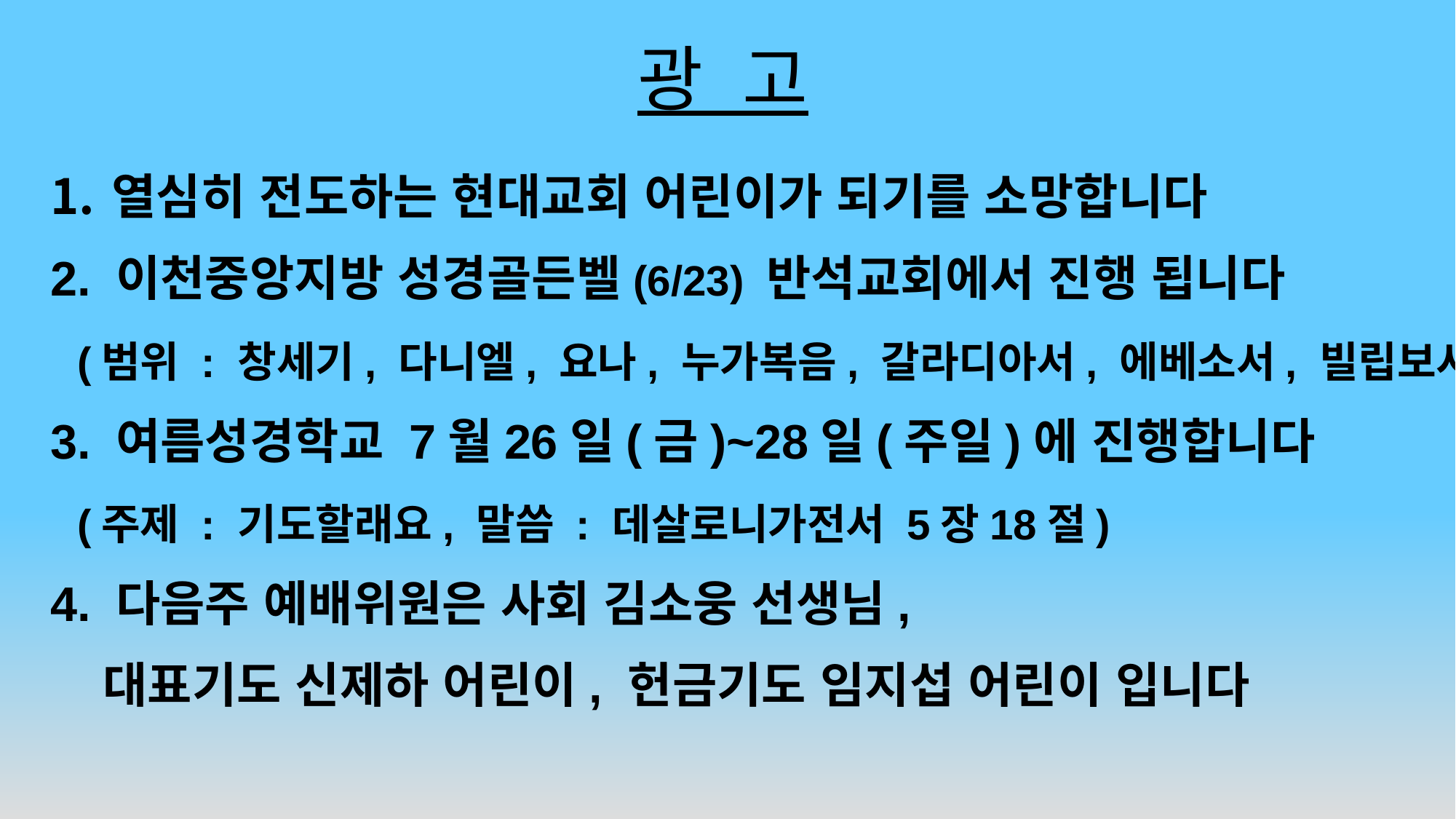

# 광  고
열심히 전도하는 현대교회 어린이가 되기를 소망합니다
2. 이천중앙지방 성경골든벨(6/23) 반석교회에서 진행 됩니다
  (범위 : 창세기, 다니엘, 요나, 누가복음, 갈라디아서, 에베소서, 빌립보서)
3. 여름성경학교 7월26일(금)~28일(주일)에 진행합니다
  (주제 : 기도할래요, 말씀 : 데살로니가전서 5장18절)
4. 다음주 예배위원은 사회 김소웅 선생님,
   대표기도 신제하 어린이, 헌금기도 임지섭 어린이 입니다